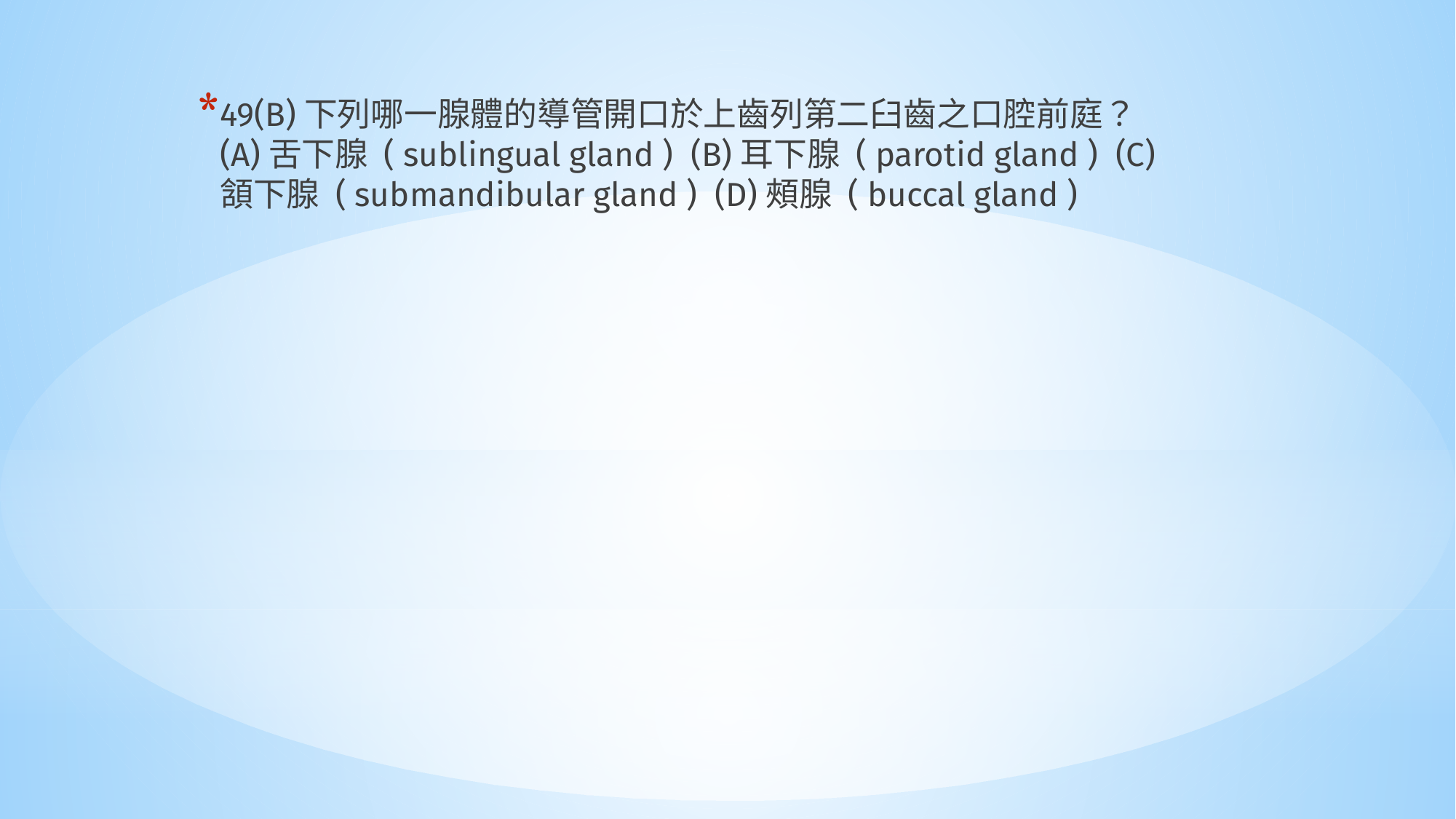

49(B)下列哪一腺體的導管開口於上齒列第二臼齒之口腔前庭？  (A)舌下腺 ( sublingual gland )  (B)耳下腺 ( parotid gland )  (C)頷下腺 ( submandibular gland )  (D)頰腺 ( buccal gland )
#